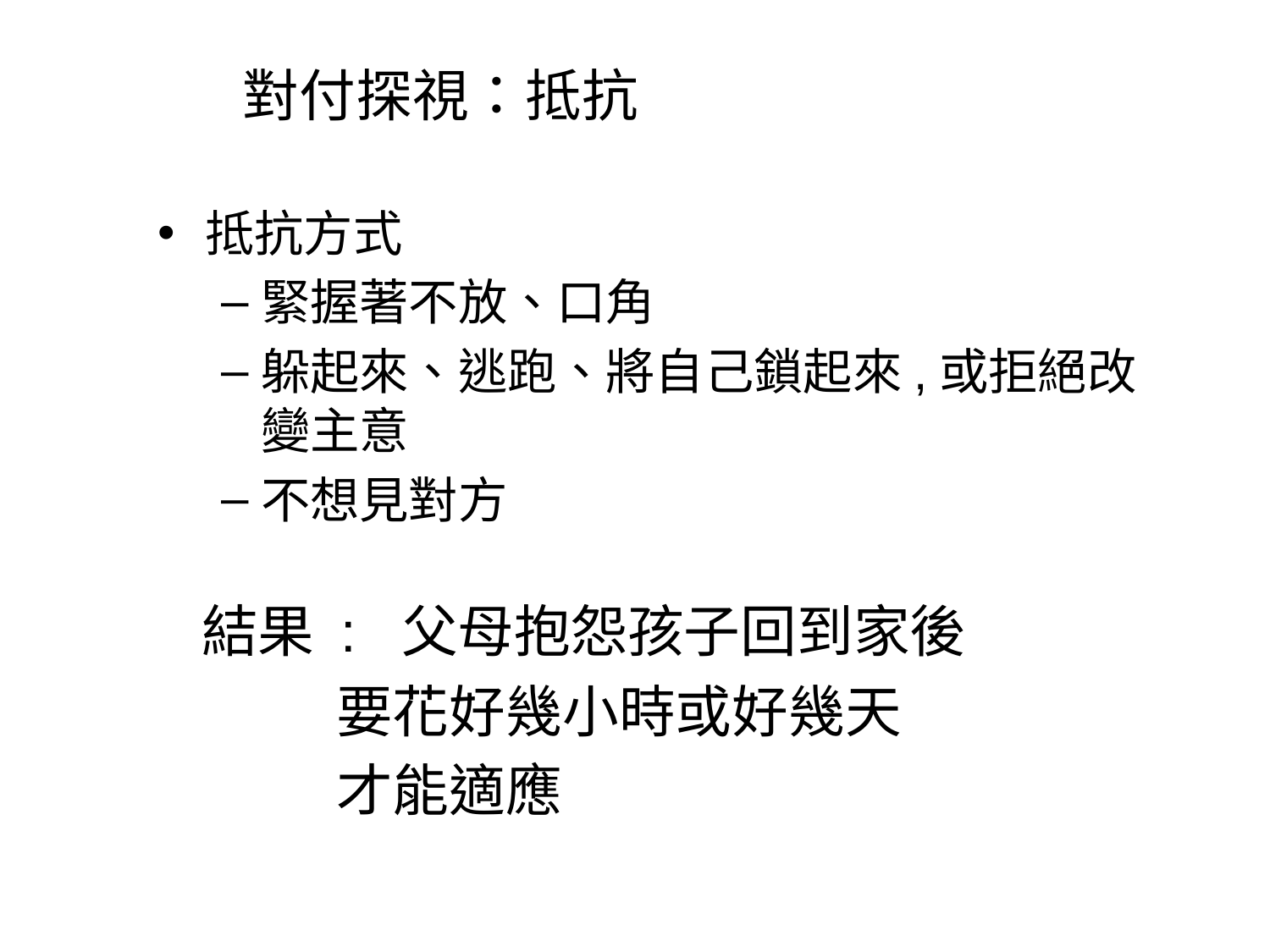

# 對付探視：抵抗
抵抗方式
緊握著不放、口角
躲起來、逃跑、將自己鎖起來,或拒絕改變主意
不想見對方

  結果 :  父母抱怨孩子回到家後
             要花好幾小時或好幾天
             才能適應